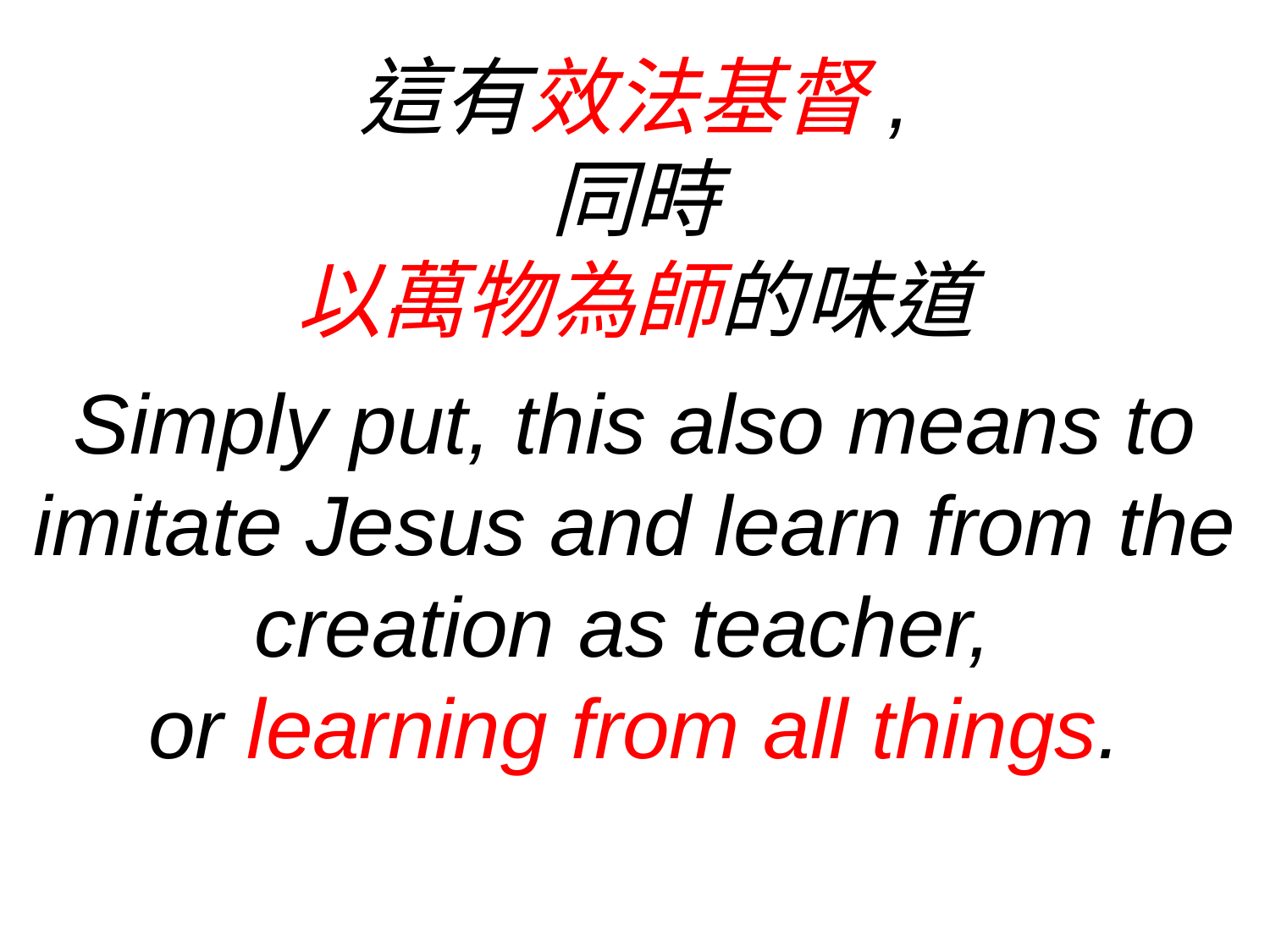

這有效法基督,
同時
以萬物為師的味道
Simply put, this also means to imitate Jesus and learn from the creation as teacher,
or learning from all things.